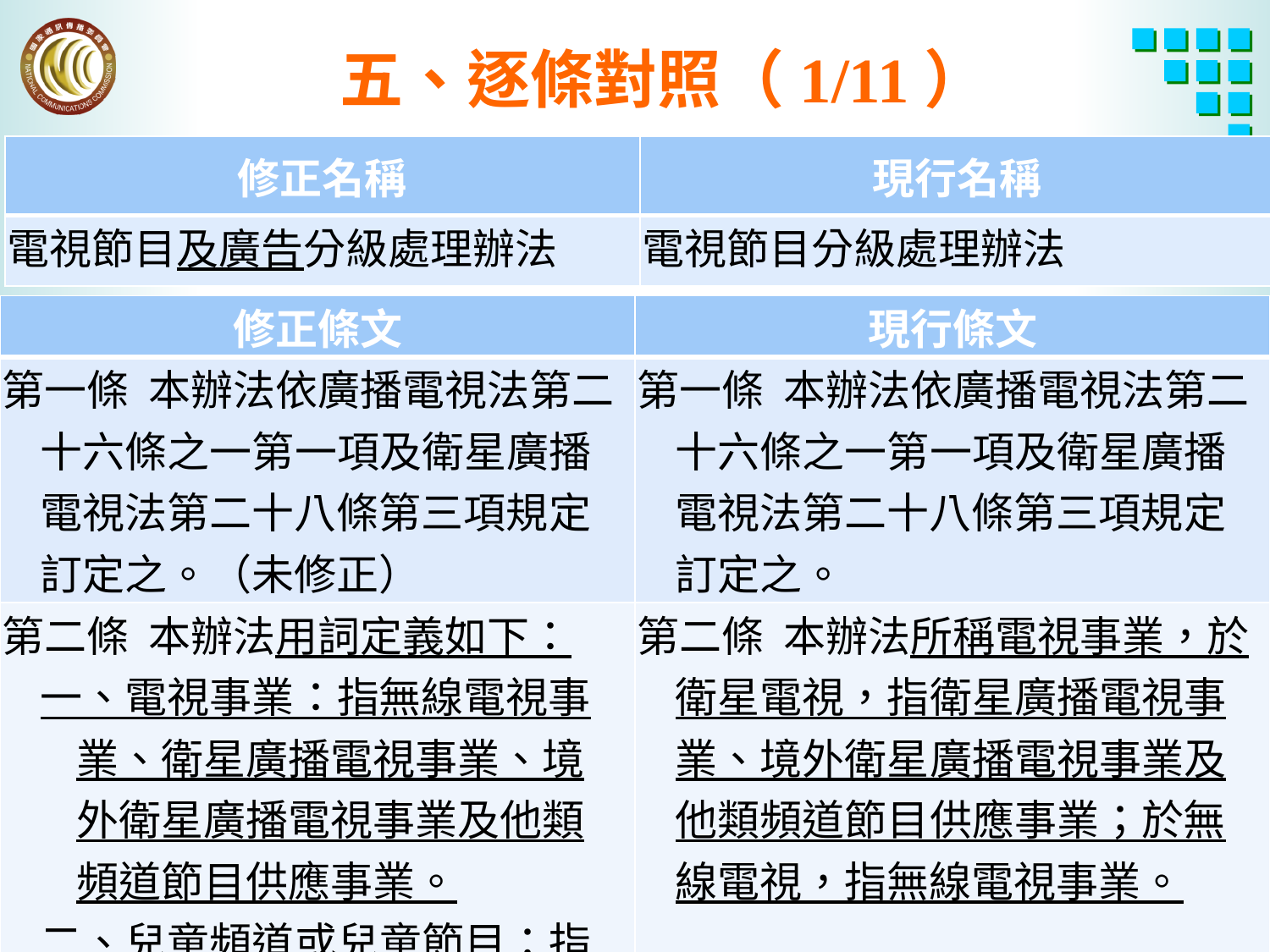

# 五、逐條對照（1/11）
| 修正名稱 | 現行名稱 |
| --- | --- |
| 電視節目及廣告分級處理辦法 | 電視節目分級處理辦法 |
| 修正條文 | 現行條文 |
| --- | --- |
| 第一條 本辦法依廣播電視法第二十六條之一第一項及衛星廣播電視法第二十八條第三項規定訂定之。（未修正） | 第一條 本辦法依廣播電視法第二十六條之一第一項及衛星廣播電視法第二十八條第三項規定訂定之。 |
| 第二條 本辦法用詞定義如下： 一、電視事業：指無線電視事業、衛星廣播電視事業、境外衛星廣播電視事業及他類頻道節目供應事業。 二、兒童頻道或兒童節目：指為未滿十二歲之人所製作之頻道或節目。 | 第二條 本辦法所稱電視事業，於衛星電視，指衛星廣播電視事業、境外衛星廣播電視事業及他類頻道節目供應事業；於無線電視，指無線電視事業。 |